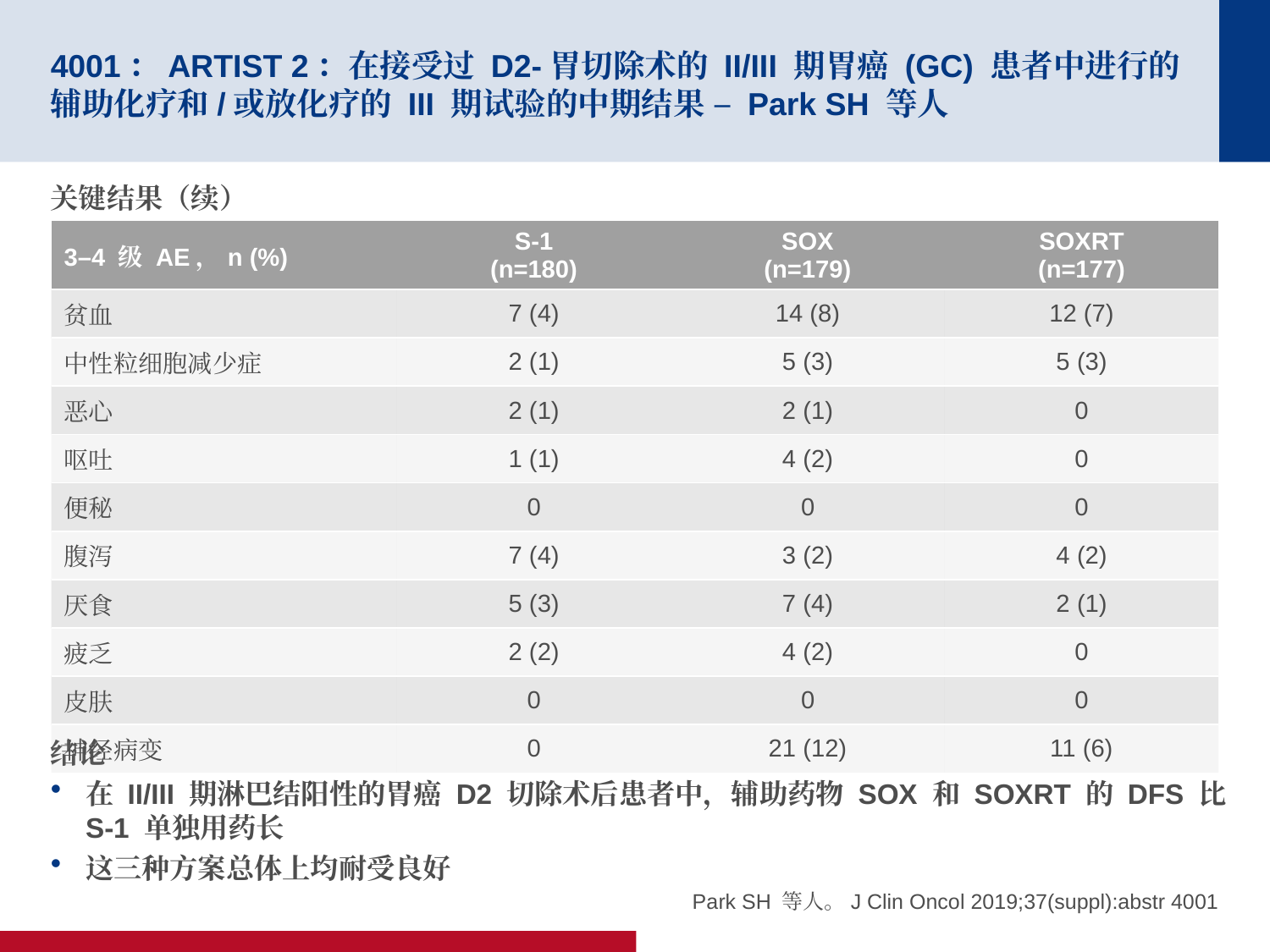

# 4001：ARTIST 2：在接受过 D2-胃切除术的 II/III 期胃癌 (GC) 患者中进行的辅助化疗和/或放化疗的 III 期试验的中期结果 – Park SH 等人
关键结果（续）

结论
在 II/III 期淋巴结阳性的胃癌 D2 切除术后患者中，辅助药物 SOX 和 SOXRT 的 DFS 比 S-1 单独用药长
这三种方案总体上均耐受良好
| 3–4 级 AE，n (%) | S-1 (n=180) | SOX (n=179) | SOXRT (n=177) |
| --- | --- | --- | --- |
| 贫血 | 7 (4) | 14 (8) | 12 (7) |
| 中性粒细胞减少症 | 2 (1) | 5 (3) | 5 (3) |
| 恶心 | 2 (1) | 2 (1) | 0 |
| 呕吐 | 1 (1) | 4 (2) | 0 |
| 便秘 | 0 | 0 | 0 |
| 腹泻 | 7 (4) | 3 (2) | 4 (2) |
| 厌食 | 5 (3) | 7 (4) | 2 (1) |
| 疲乏 | 2 (2) | 4 (2) | 0 |
| 皮肤 | 0 | 0 | 0 |
| 神经病变 | 0 | 21 (12) | 11 (6) |
Park SH 等人。J Clin Oncol 2019;37(suppl):abstr 4001